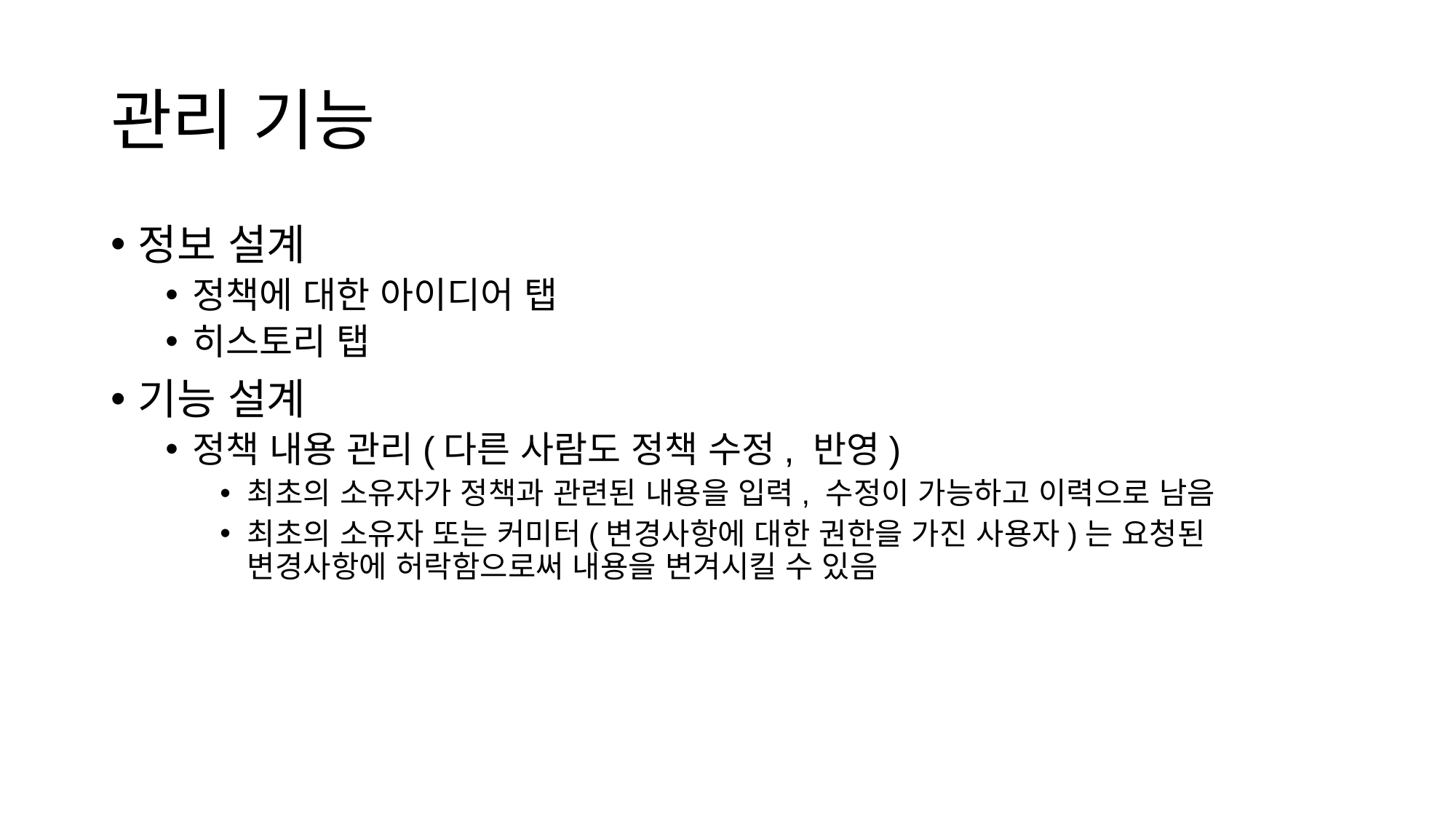

# 관리 기능
정보 설계
정책에 대한 아이디어 탭
히스토리 탭
기능 설계
정책 내용 관리(다른 사람도 정책 수정, 반영)
최초의 소유자가 정책과 관련된 내용을 입력, 수정이 가능하고 이력으로 남음
최초의 소유자 또는 커미터(변경사항에 대한 권한을 가진 사용자)는 요청된 변경사항에 허락함으로써 내용을 변겨시킬 수 있음